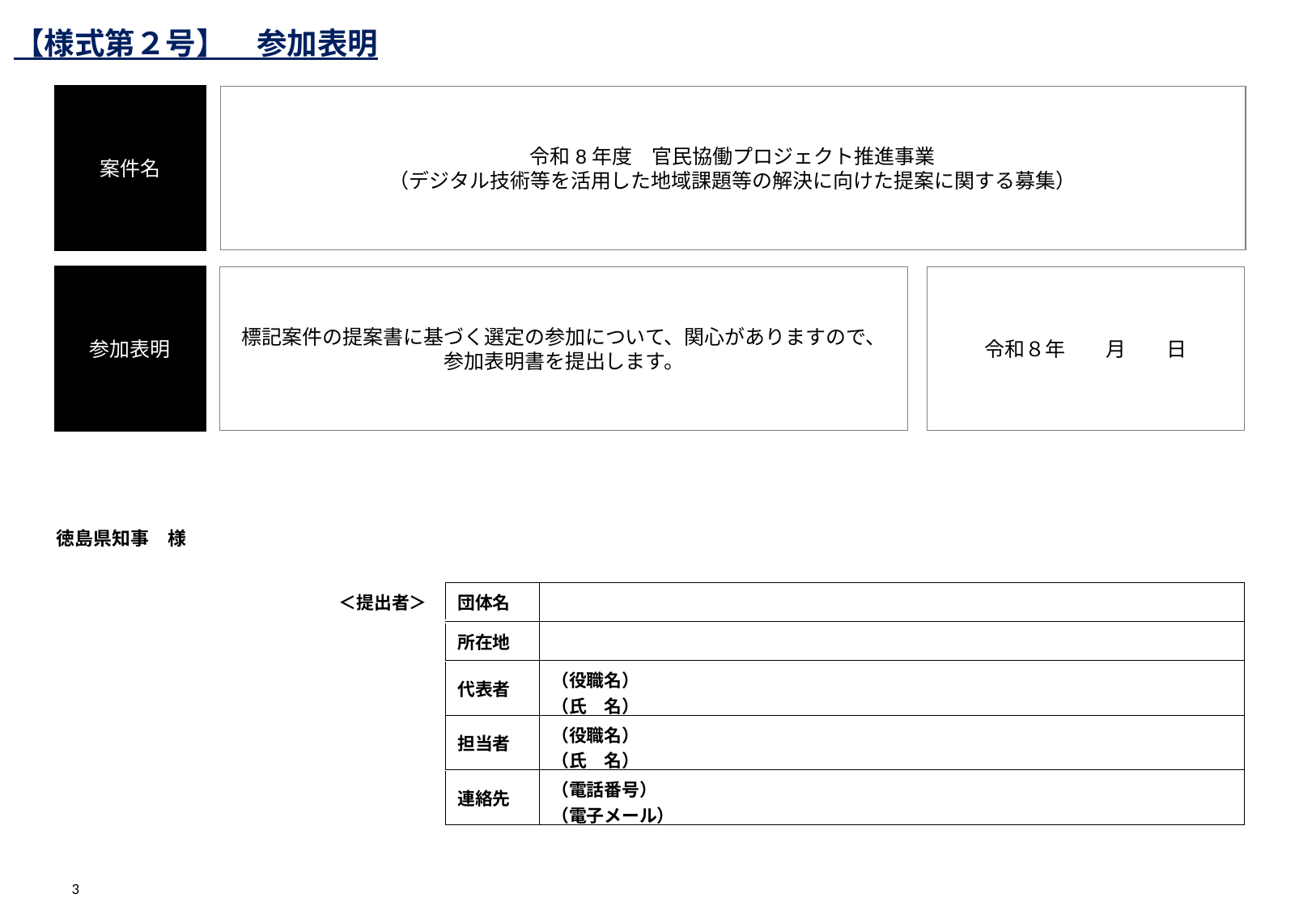

【様式第２号】　参加表明
令和8年度　官民協働プロジェクト推進事業
（デジタル技術等を活用した地域課題等の解決に向けた提案に関する募集）
案件名
参加表明
標記案件の提案書に基づく選定の参加について、関心がありますので、
参加表明書を提出します。
令和８年　　月　　日
徳島県知事　様
| ＜提出者＞ | 団体名 |  |
| --- | --- | --- |
|  | 所在地 |  |
|  | 代表者 | （役職名） （氏　名） |
|  | 担当者 | （役職名）　　　　　　　　　 （氏　名） |
|  | 連絡先 | （電話番号） （電子メール） |
3